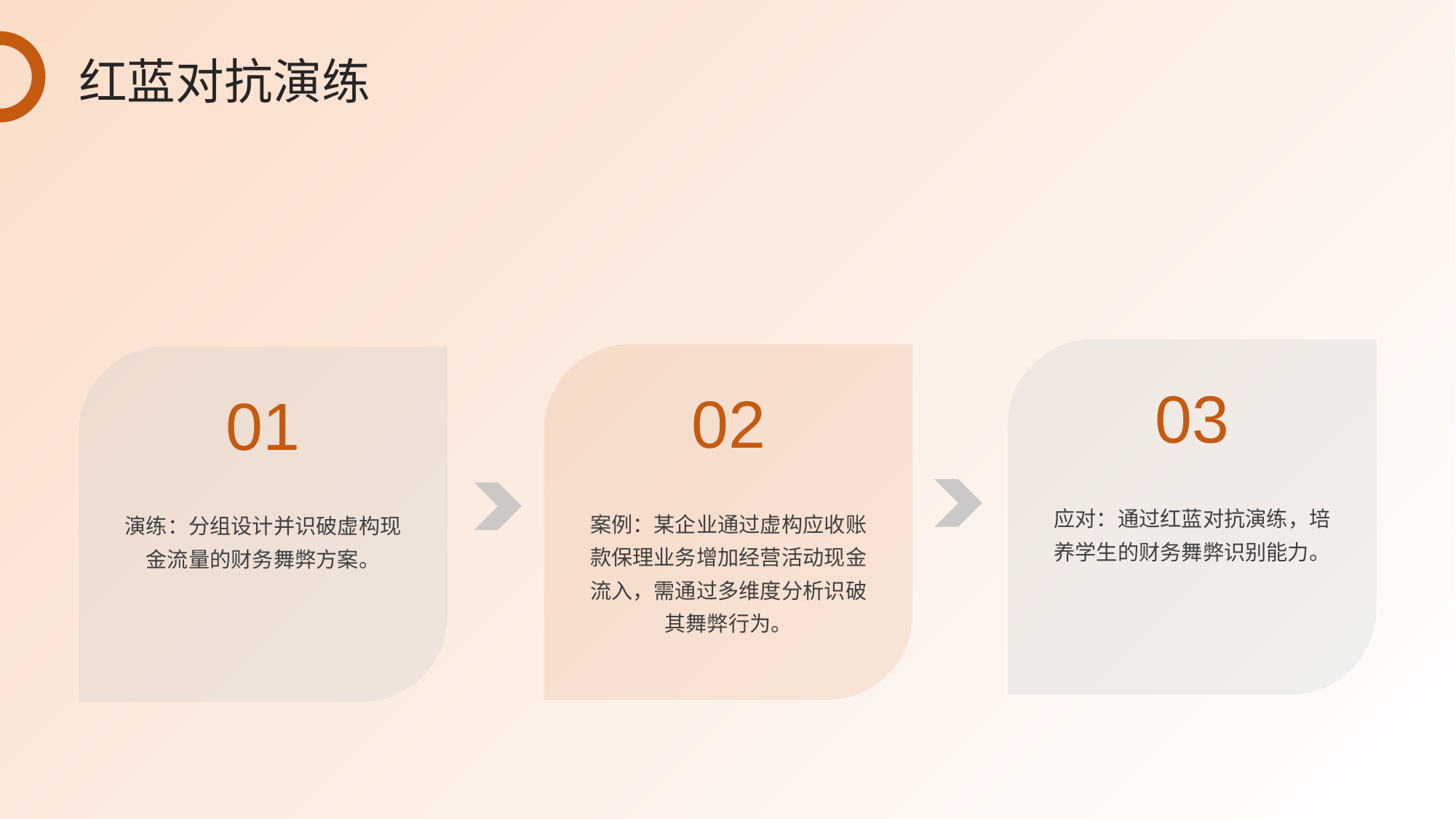

红蓝对抗演练

03
02
01

应对：通过红蓝对抗演练，培养学生的财务舞弊识别能力。
案例：某企业通过虚构应收账款保理业务增加经营活动现金流入，需通过多维度分析识破其舞弊行为。
演练：分组设计并识破虚构现金流量的财务舞弊方案。